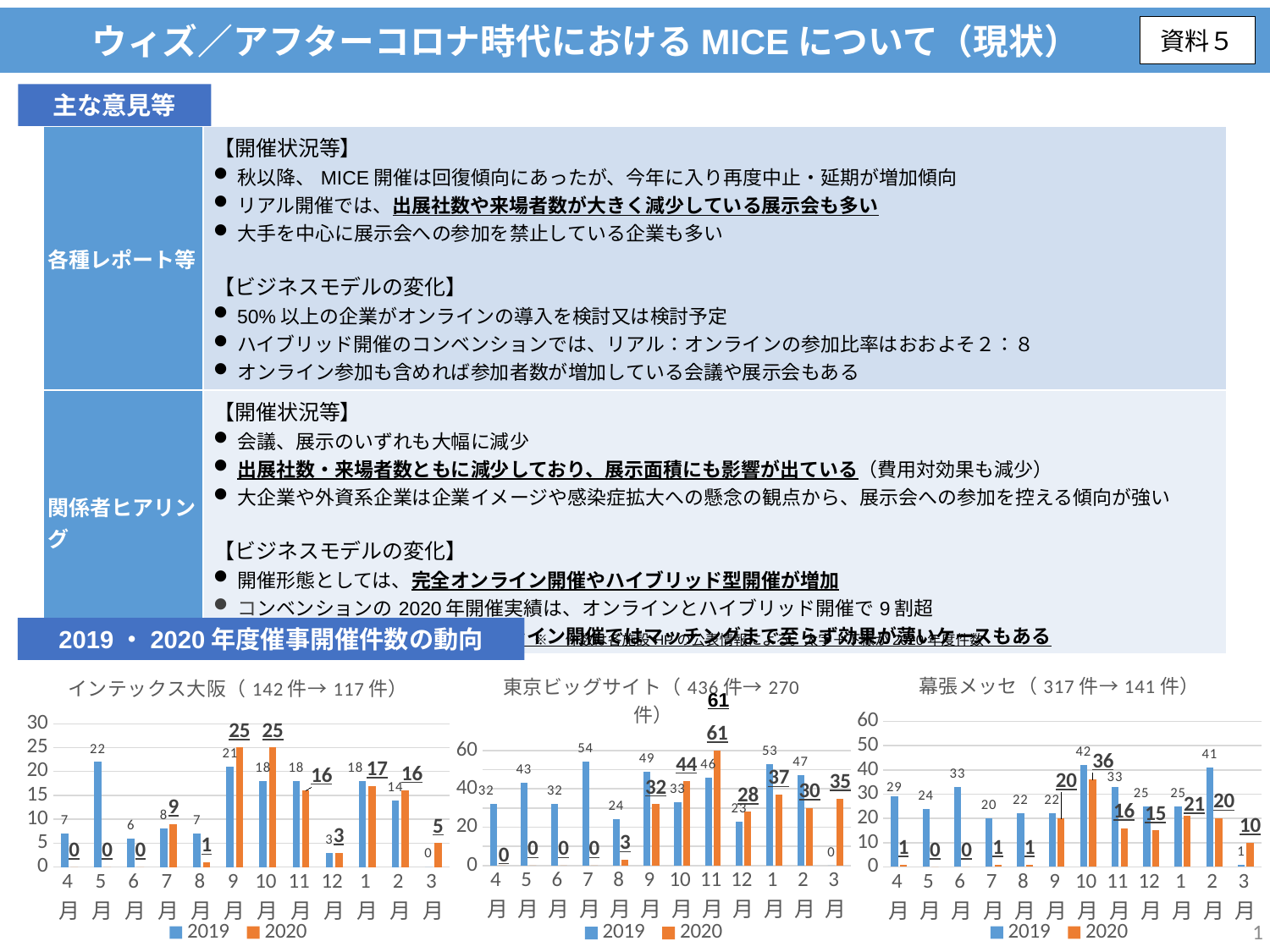

ウィズ／アフターコロナ時代におけるMICEについて（現状）
資料５
主な意見等
| 各種レポート等 | 【開催状況等】 秋以降、MICE開催は回復傾向にあったが、今年に入り再度中止・延期が増加傾向　 リアル開催では、出展社数や来場者数が大きく減少している展示会も多い　 大手を中心に展示会への参加を禁止している企業も多い　 【ビジネスモデルの変化】 50%以上の企業がオンラインの導入を検討又は検討予定 ハイブリッド開催のコンベンションでは、リアル：オンラインの参加比率はおおよそ２：８ オンライン参加も含めれば参加者数が増加している会議や展示会もある |
| --- | --- |
| 関係者ヒアリング | 【開催状況等】 会議、展示のいずれも大幅に減少 出展社数・来場者数ともに減少しており、展示面積にも影響が出ている（費用対効果も減少） 大企業や外資系企業は企業イメージや感染症拡大への懸念の観点から、展示会への参加を控える傾向が強い 【ビジネスモデルの変化】 開催形態としては、完全オンライン開催やハイブリッド型開催が増加　 コンベンションの2020年開催実績は、オンラインとハイブリッド開催で9割超　 展示会では、業種によってオンライン開催ではマッチングまで至らず効果が薄いケースもある |
2019・2020年度催事開催件数の動向
※　件数は各施設HPの公表情報による。太字＋下線が2020年度件数

### Chart: 幕張メッセ（317件→141件）

| Category | 2019 | 2020 |
|---|---|---|
| 4月 | 29.0 | 1.0 |
| 5月 | 24.0 | 0.0 |
| 6月 | 33.0 | 0.0 |
| 7月 | 20.0 | 1.0 |
| 8月 | 22.0 | 1.0 |
| 9月 | 22.0 | 20.0 |
| 10月 | 42.0 | 36.0 |
| 11月 | 33.0 | 16.0 |
| 12月 | 25.0 | 15.0 |
| 1月 | 25.0 | 21.0 |
| 2月 | 41.0 | 20.0 |
| 3月 | 1.0 | 10.0 |

### Chart: 東京ビッグサイト（436件→270件）

| Category | 2019 | 2020 |
|---|---|---|
| 4月 | 32.0 | 0.0 |
| 5月 | 43.0 | 0.0 |
| 6月 | 32.0 | 0.0 |
| 7月 | 54.0 | 0.0 |
| 8月 | 24.0 | 3.0 |
| 9月 | 49.0 | 32.0 |
| 10月 | 33.0 | 44.0 |
| 11月 | 46.0 | 61.0 |
| 12月 | 23.0 | 28.0 |
| 1月 | 53.0 | 37.0 |
| 2月 | 47.0 | 30.0 |
| 3月 | 0.0 | 35.0 |

### Chart: インテックス大阪（142件→117件）

| Category | 2019 | 2020 |
|---|---|---|
| 4月 | 7.0 | 0.0 |
| 5月 | 22.0 | 0.0 |
| 6月 | 6.0 | 0.0 |
| 7月 | 8.0 | 9.0 |
| 8月 | 7.0 | 1.0 |
| 9月 | 21.0 | 25.0 |
| 10月 | 18.0 | 25.0 |
| 11月 | 18.0 | 16.0 |
| 12月 | 3.0 | 3.0 |
| 1月 | 18.0 | 17.0 |
| 2月 | 14.0 | 16.0 |
| 3月 | 0.0 | 5.0 |
61
1